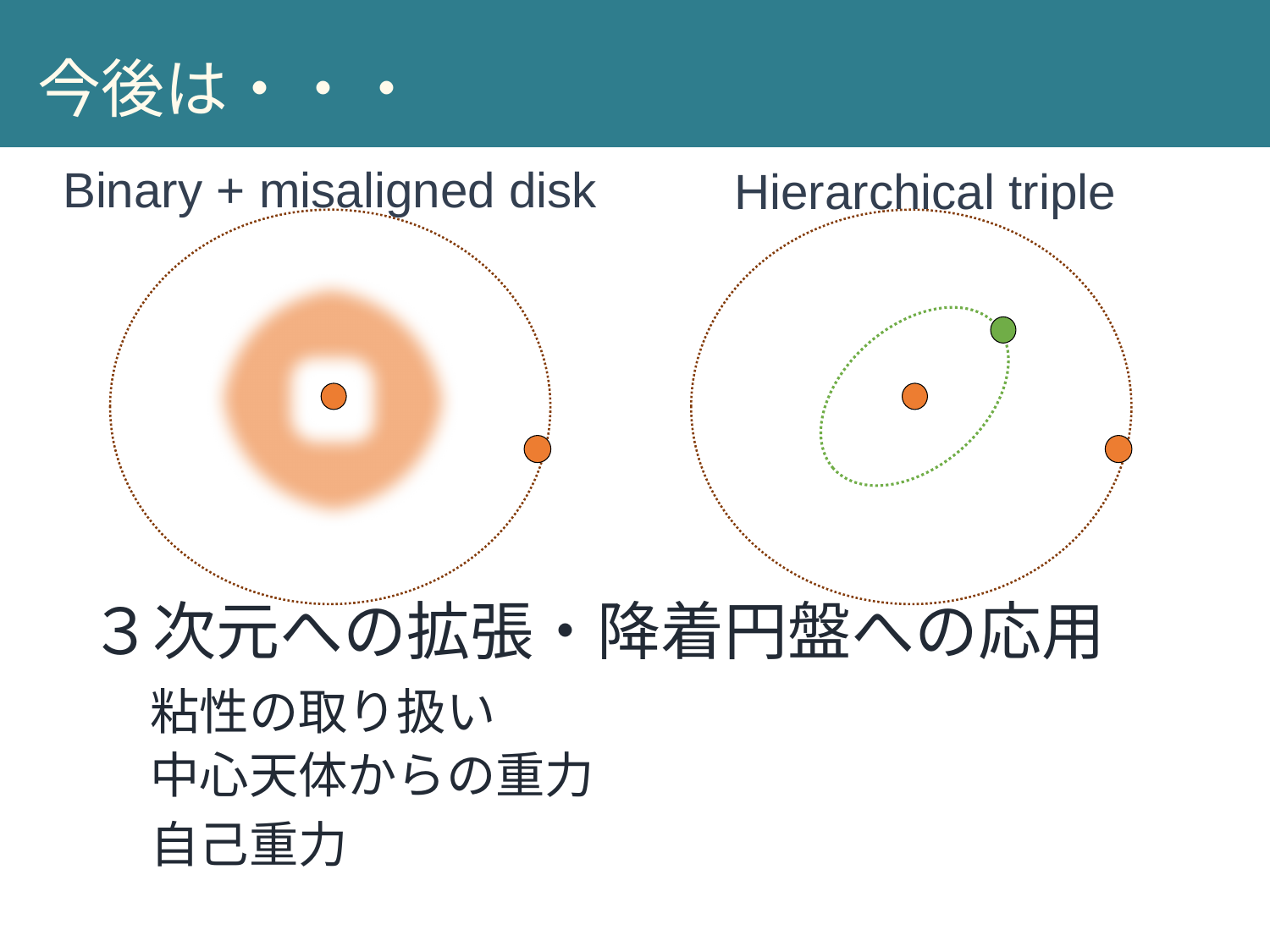

今後は・・・
Binary + misaligned disk
Hierarchical triple

３次元への拡張・降着円盤への応用
粘性の取り扱い
中心天体からの重力
自己重力